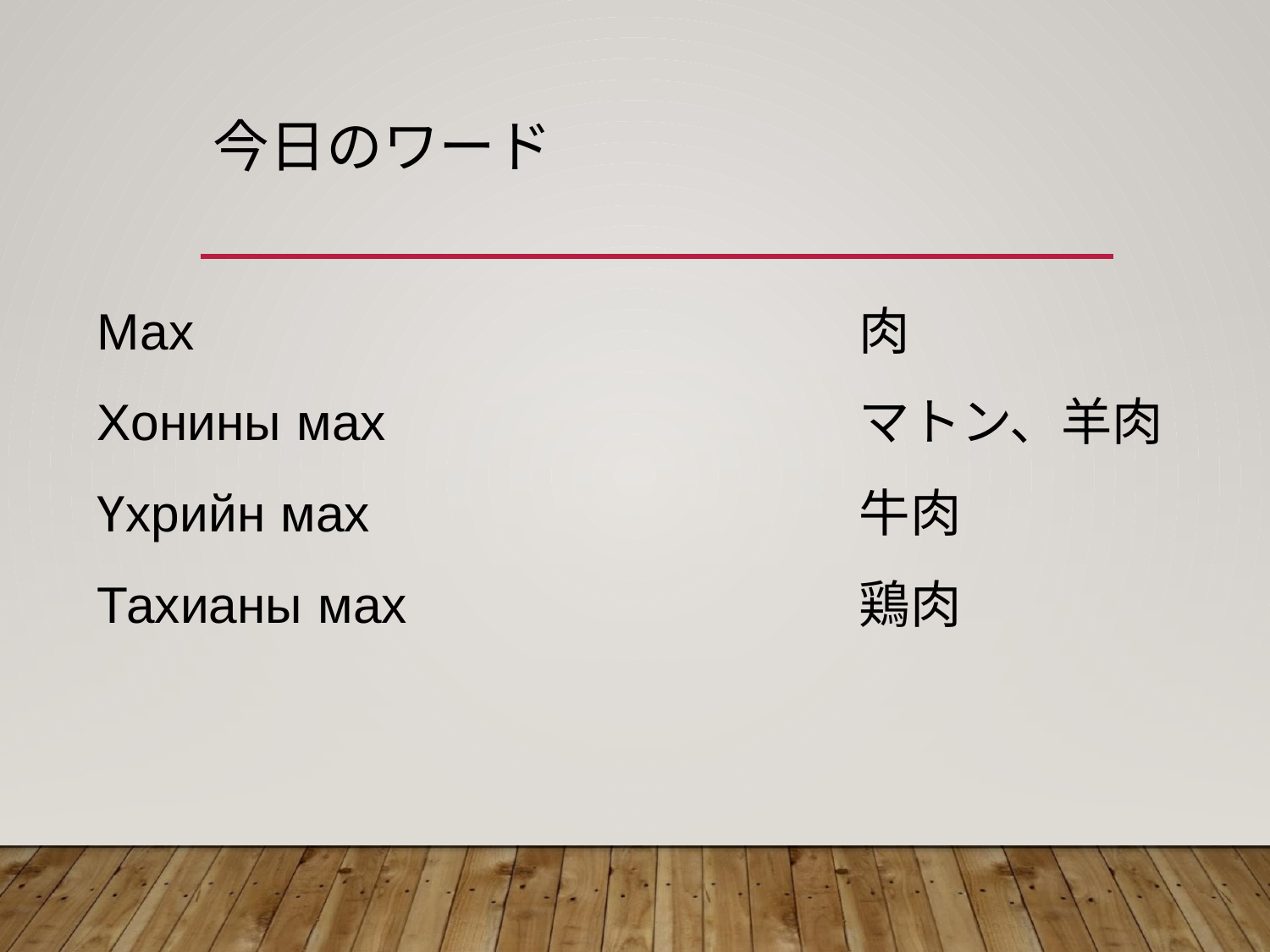

# 今日のワード

Мах						肉
Хонины мах				マトン、羊肉
Үхрийн мах				牛肉
Тахианы мах				鶏肉